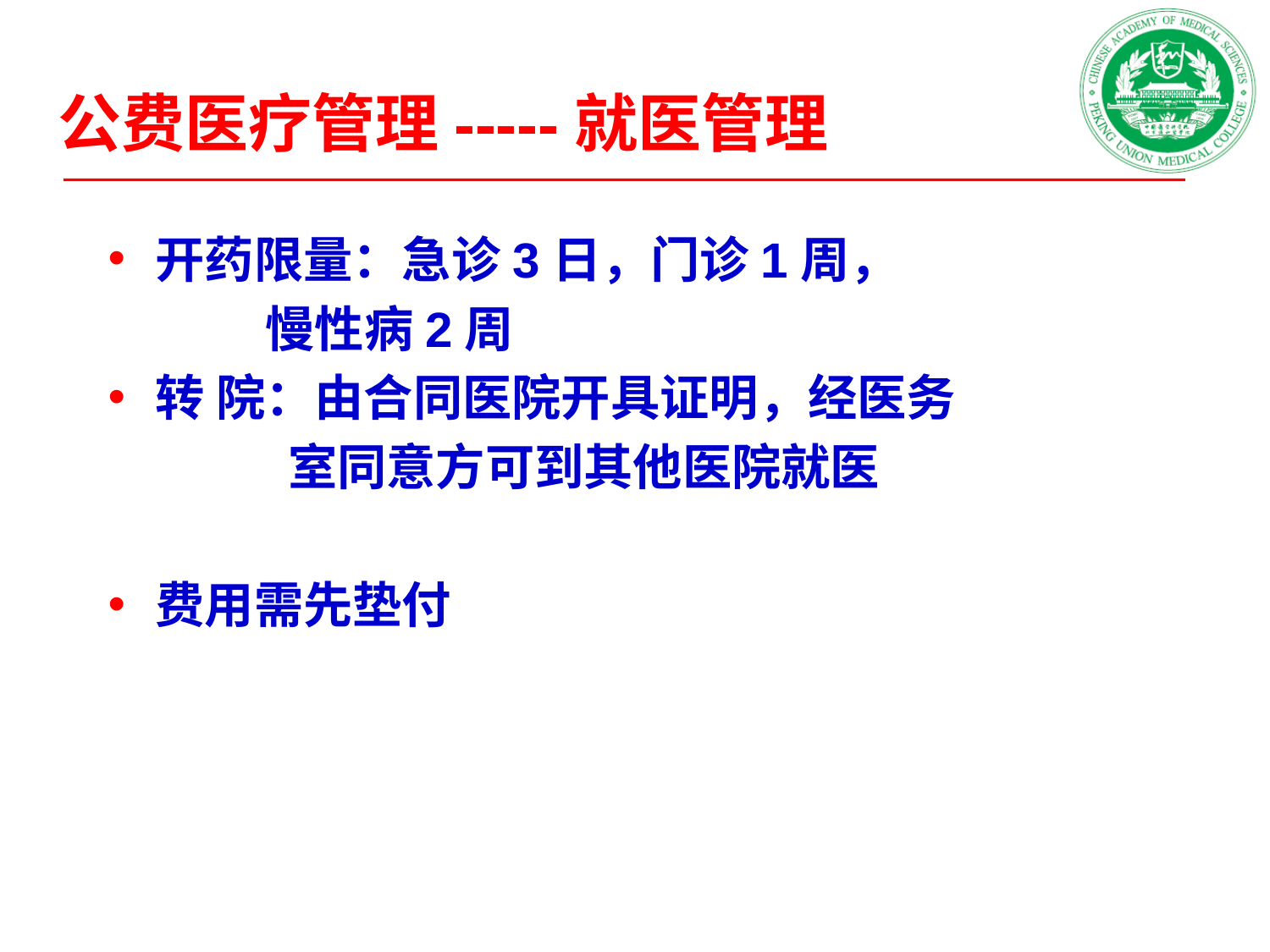

# 公费医疗管理-----就医管理
开药限量：急诊3日，门诊1周，
             慢性病2周
转 院：由合同医院开具证明，经医务
               室同意方可到其他医院就医

费用需先垫付